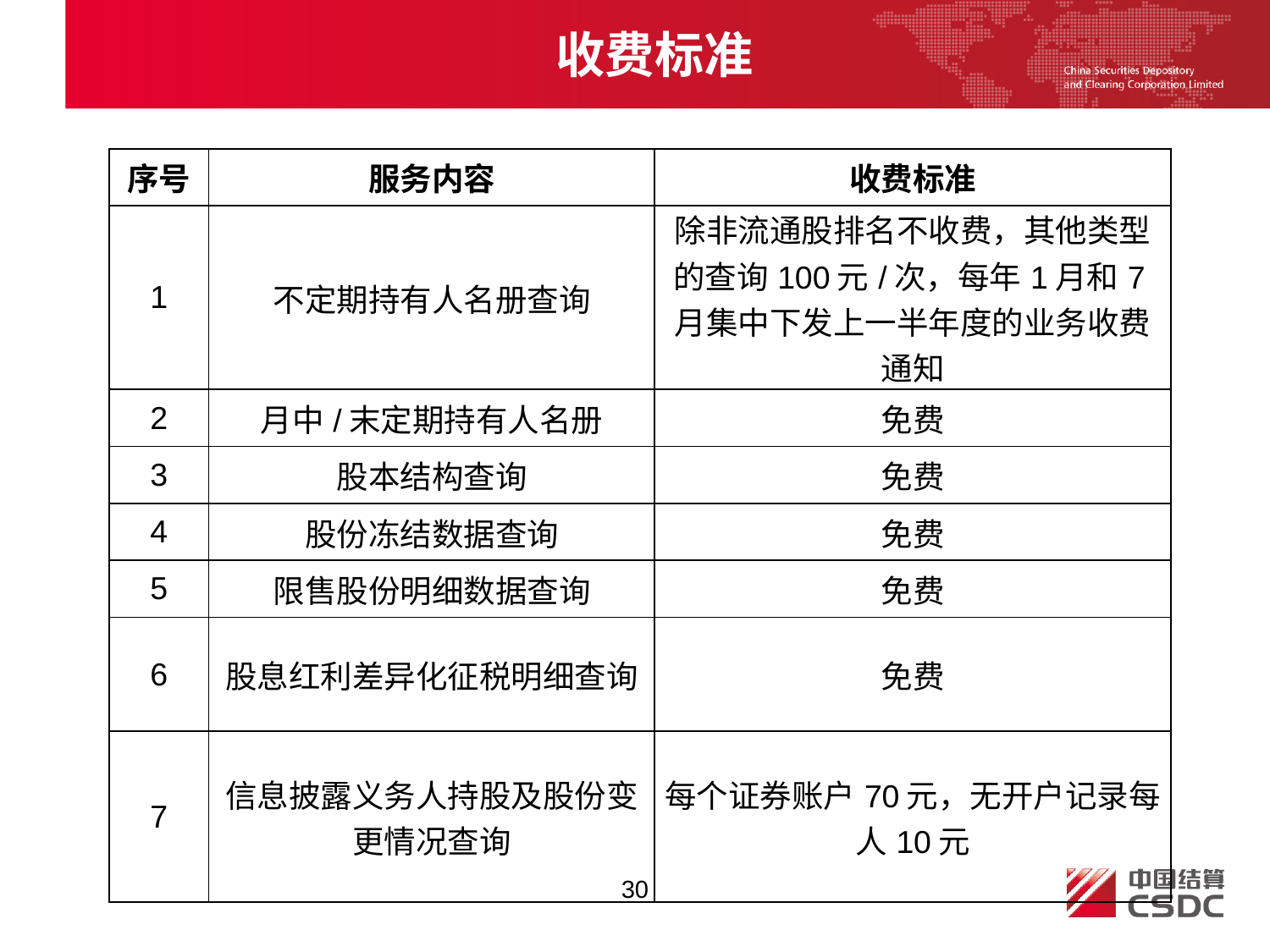

收费标准
| 序号 | 服务内容 | 收费标准 |
| --- | --- | --- |
| 1 | 不定期持有人名册查询 | 除非流通股排名不收费，其他类型的查询100元/次，每年1月和7月集中下发上一半年度的业务收费通知 |
| 2 | 月中/末定期持有人名册 | 免费 |
| 3 | 股本结构查询 | 免费 |
| 4 | 股份冻结数据查询 | 免费 |
| 5 | 限售股份明细数据查询 | 免费 |
| 6 | 股息红利差异化征税明细查询 | 免费 |
| 7 | 信息披露义务人持股及股份变更情况查询 | 每个证券账户70元，无开户记录每人10元 |
30